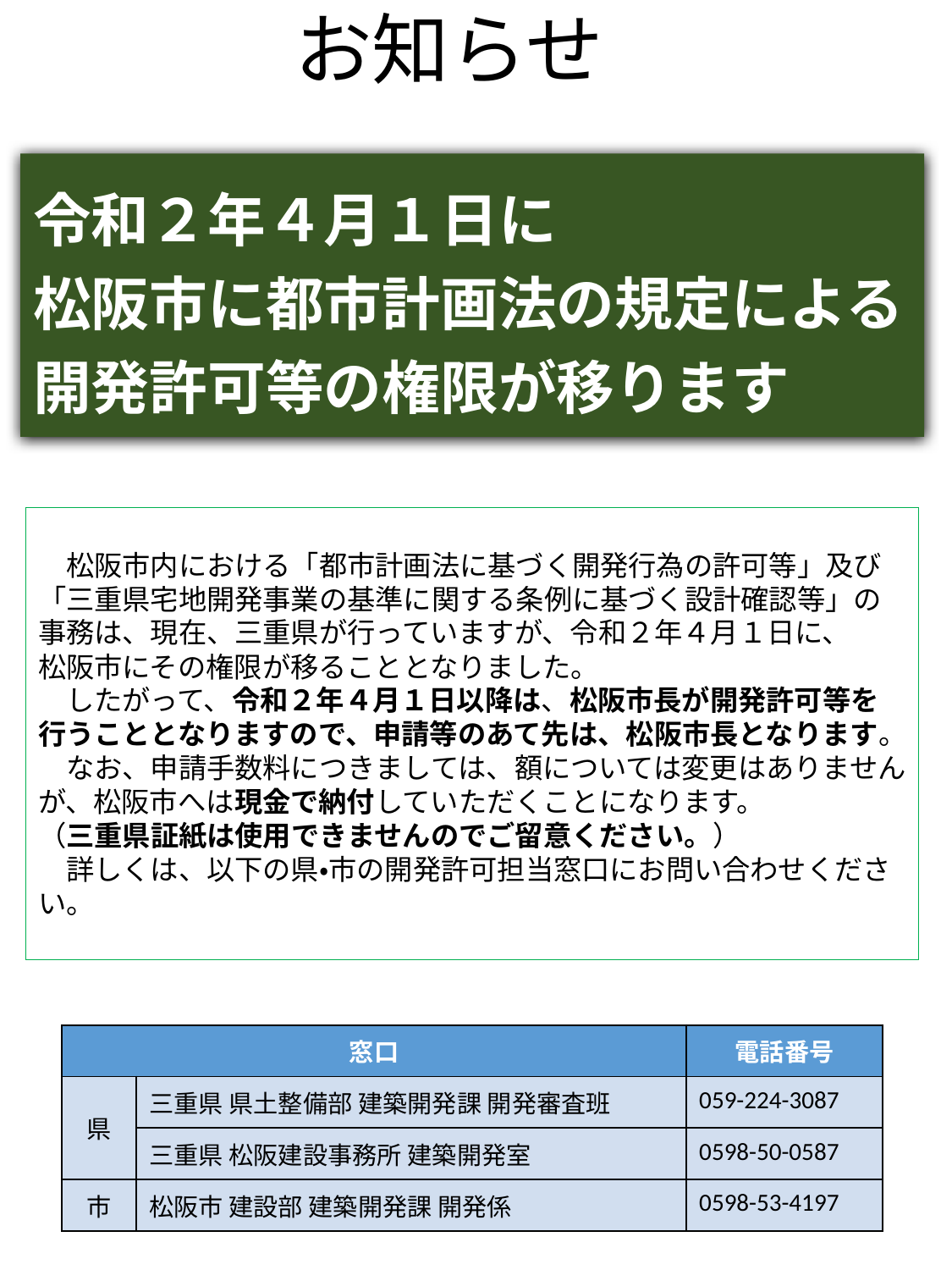

お知らせ
# 令和２年４月１日に 松阪市に都市計画法の規定による 開発許可等の権限が移ります

　松阪市内における「都市計画法に基づく開発行為の許可等」及び「三重県宅地開発事業の基準に関する条例に基づく設計確認等」の事務は、現在、三重県が行っていますが、令和２年４月１日に、　松阪市にその権限が移ることとなりました。
　したがって、令和２年４月１日以降は、松阪市長が開発許可等を行うこととなりますので、申請等のあて先は、松阪市長となります。
　なお、申請手数料につきましては、額については変更はありませんが、松阪市へは現金で納付していただくことになります。
（三重県証紙は使用できませんのでご留意ください。）
　詳しくは、以下の県・市の開発許可担当窓口にお問い合わせください。

| 窓口 |  | 電話番号 |
| --- | --- | --- |
| 県 | 三重県 県土整備部 建築開発課 開発審査班 | 059-224-3087 |
|  | 三重県 松阪建設事務所 建築開発室 | 0598-50-0587 |
| 市 | 松阪市 建設部 建築開発課 開発係 | 0598-53-4197 |